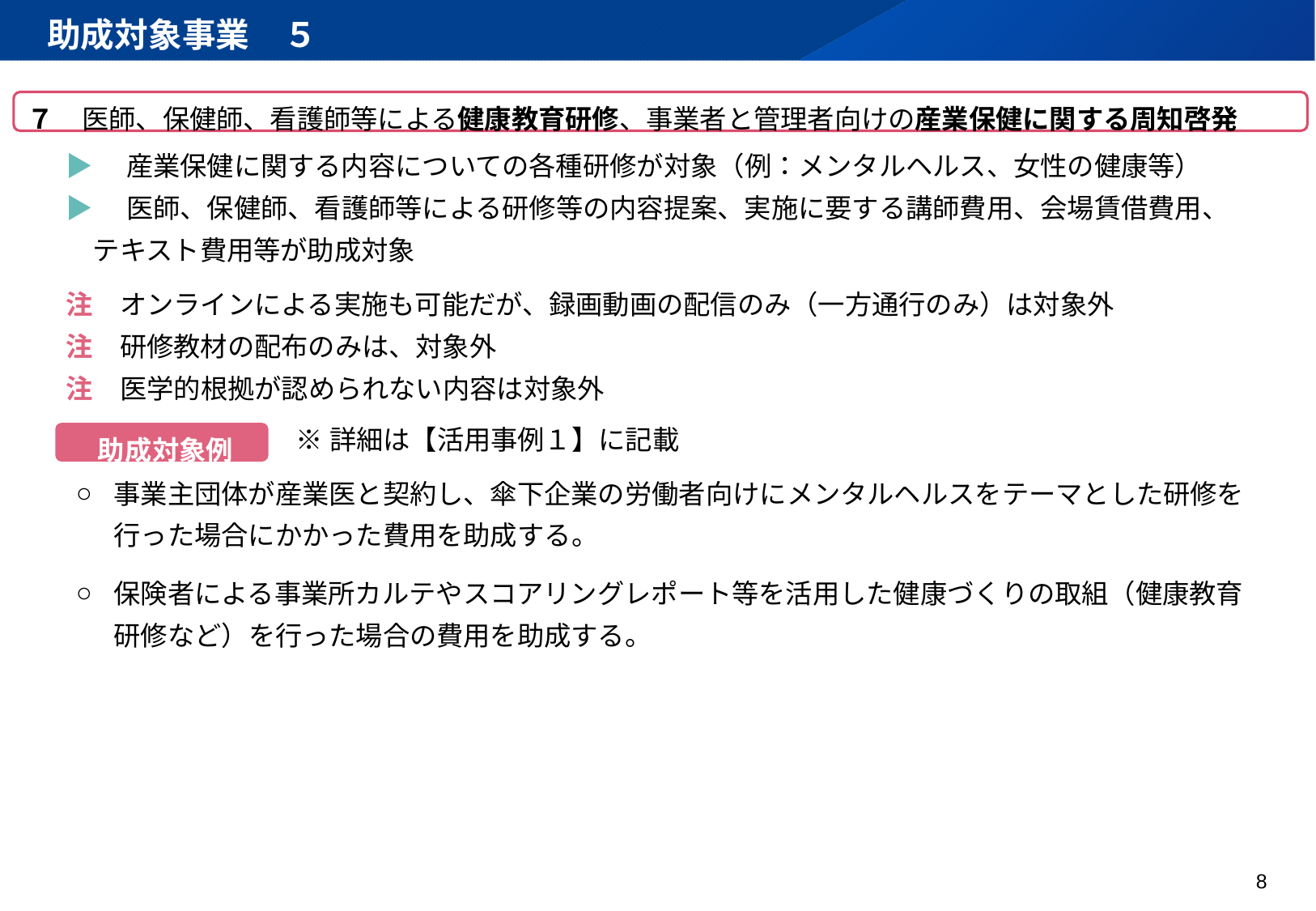

助成対象事業　５
７　医師、保健師、看護師等による健康教育研修、事業者と管理者向けの産業保健に関する周知啓発
▶　産業保健に関する内容についての各種研修が対象（例：メンタルヘルス、女性の健康等）
▶　医師、保健師、看護師等による研修等の内容提案、実施に要する講師費用、会場賃借費用、
　テキスト費用等が助成対象

注　オンラインによる実施も可能だが、録画動画の配信のみ（一方通行のみ）は対象外
注　研修教材の配布のみは、対象外
注　医学的根拠が認められない内容は対象外
※詳細は【活用事例１】に記載
助成対象例
事業主団体が産業医と契約し、傘下企業の労働者向けにメンタルヘルスをテーマとした研修を行った場合にかかった費用を助成する。

保険者による事業所カルテやスコアリングレポート等を活用した健康づくりの取組（健康教育研修など）を行った場合の費用を助成する。
8